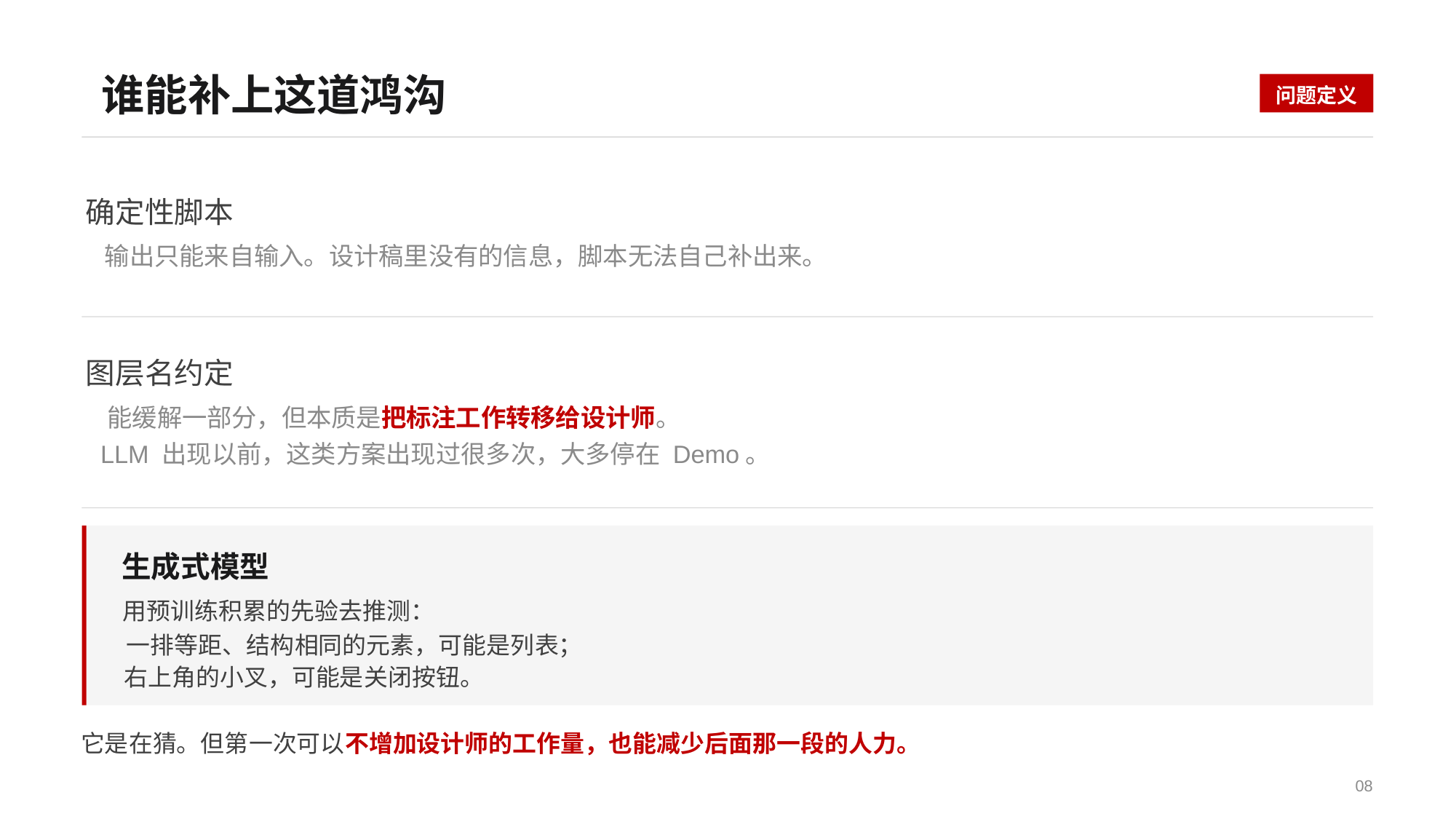

谁能补上这道鸿沟

问题定义

确定性脚本
输出只能来自输入。设计稿里没有的信息，脚本无法自己补出来。

图层名约定
能缓解一部分，但本质是把标注工作转移给设计师。
LLM 出现以前，这类方案出现过很多次，大多停在 Demo。

生成式模型
用预训练积累的先验去推测：
一排等距、结构相同的元素，可能是列表；
右上角的小叉，可能是关闭按钮。
它是在猜。但第一次可以不增加设计师的工作量，也能减少后面那一段的人力。
08